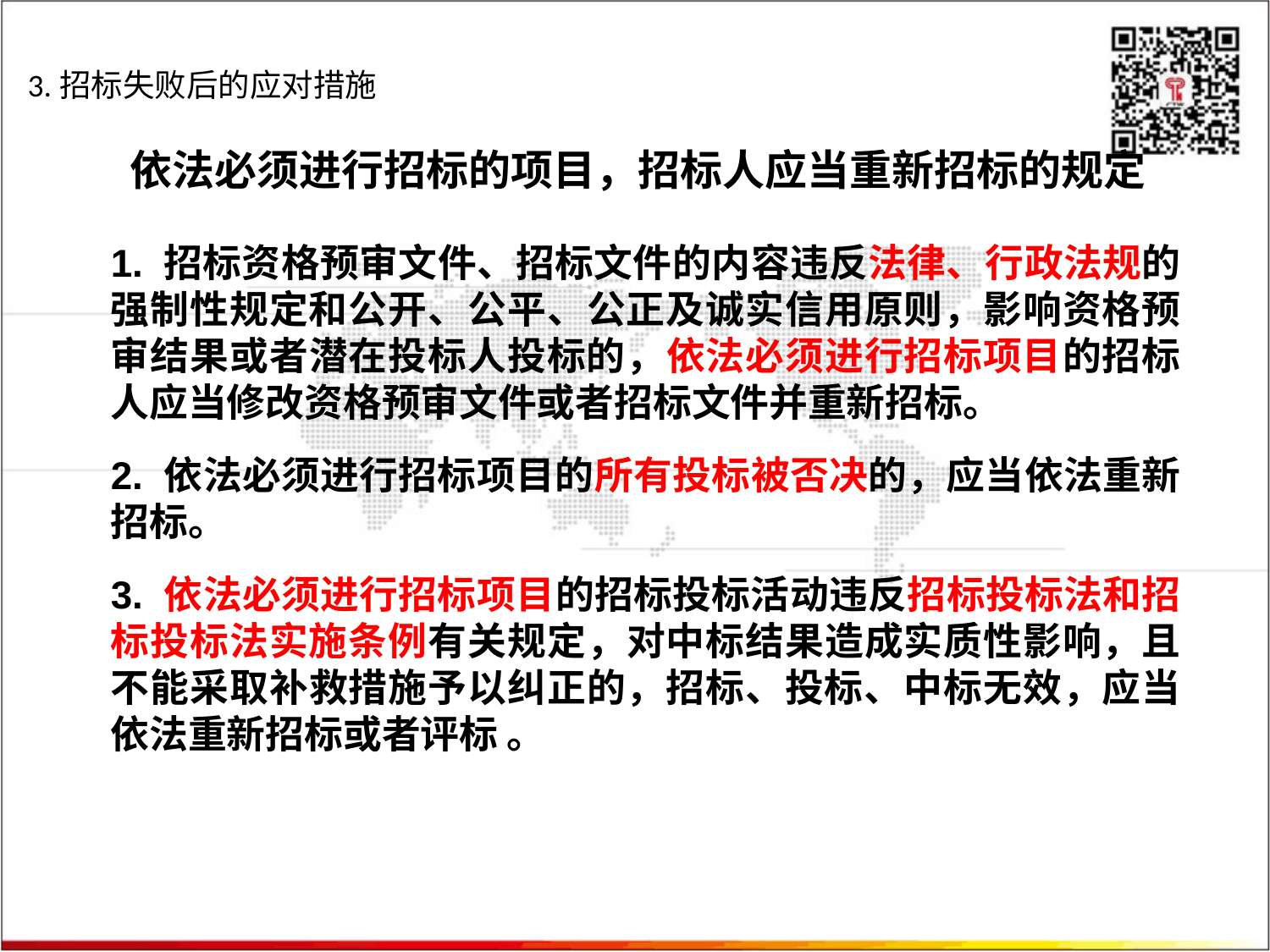

3.招标失败后的应对措施
# 依法必须进行招标的项目，招标人应当重新招标的规定
1. 招标资格预审文件、招标文件的内容违反法律、行政法规的强制性规定和公开、公平、公正及诚实信用原则，影响资格预审结果或者潜在投标人投标的，依法必须进行招标项目的招标人应当修改资格预审文件或者招标文件并重新招标。
2. 依法必须进行招标项目的所有投标被否决的，应当依法重新招标。
3. 依法必须进行招标项目的招标投标活动违反招标投标法和招标投标法实施条例有关规定，对中标结果造成实质性影响，且不能采取补救措施予以纠正的，招标、投标、中标无效，应当依法重新招标或者评标 。